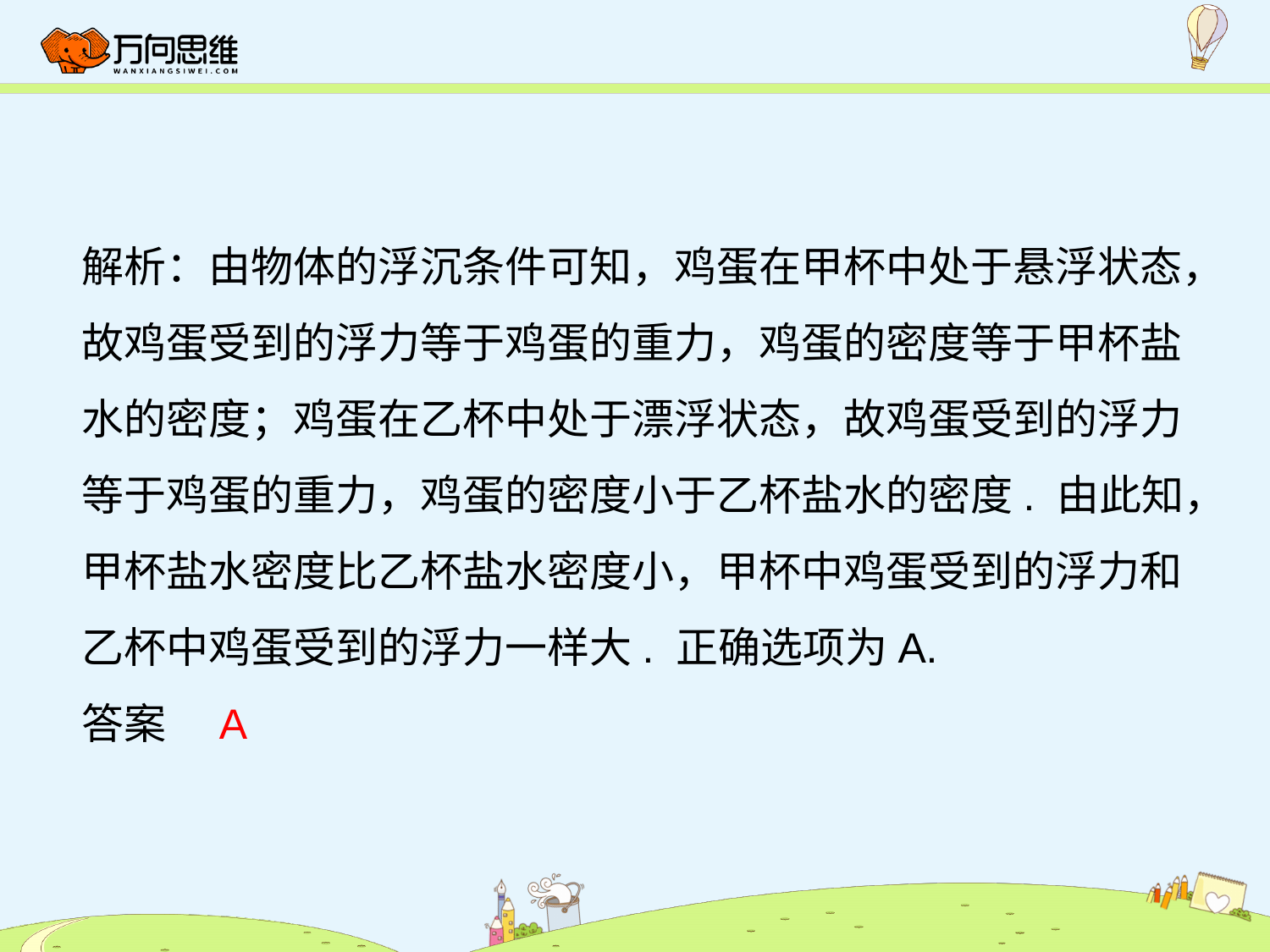

解析：由物体的浮沉条件可知，鸡蛋在甲杯中处于悬浮状态，故鸡蛋受到的浮力等于鸡蛋的重力，鸡蛋的密度等于甲杯盐水的密度；鸡蛋在乙杯中处于漂浮状态，故鸡蛋受到的浮力等于鸡蛋的重力，鸡蛋的密度小于乙杯盐水的密度. 由此知，甲杯盐水密度比乙杯盐水密度小，甲杯中鸡蛋受到的浮力和乙杯中鸡蛋受到的浮力一样大. 正确选项为A.
答案　A